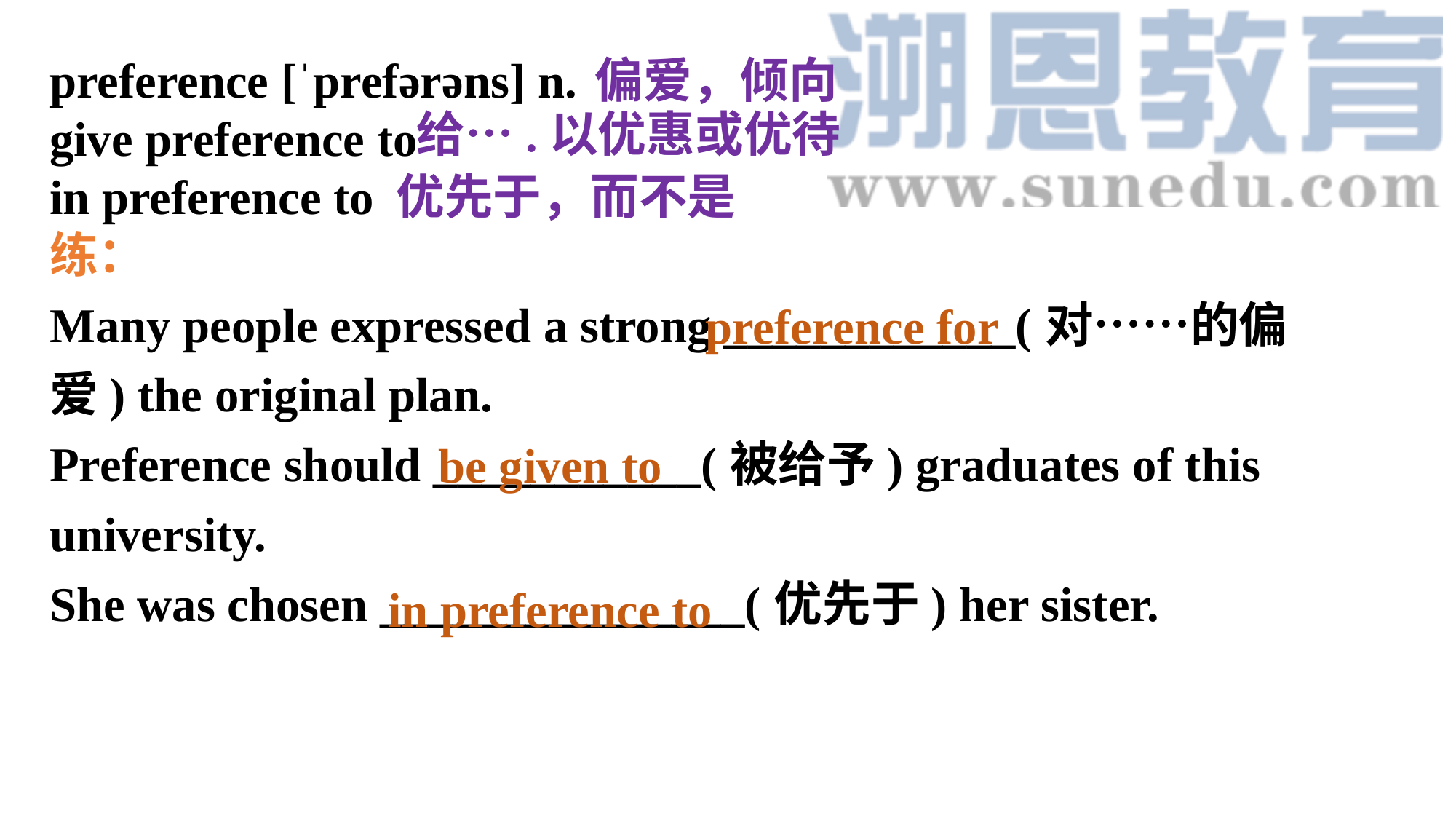

preference [ˈprefərəns] n.
give preference to
in preference to
练：
Many people expressed a strong ____________(对……的偏爱) the original plan.
Preference should ___________(被给予) graduates of this university.
She was chosen _______________(优先于) her sister.
偏爱，倾向
给….以优惠或优待
优先于，而不是
preference for
be given to
in preference to